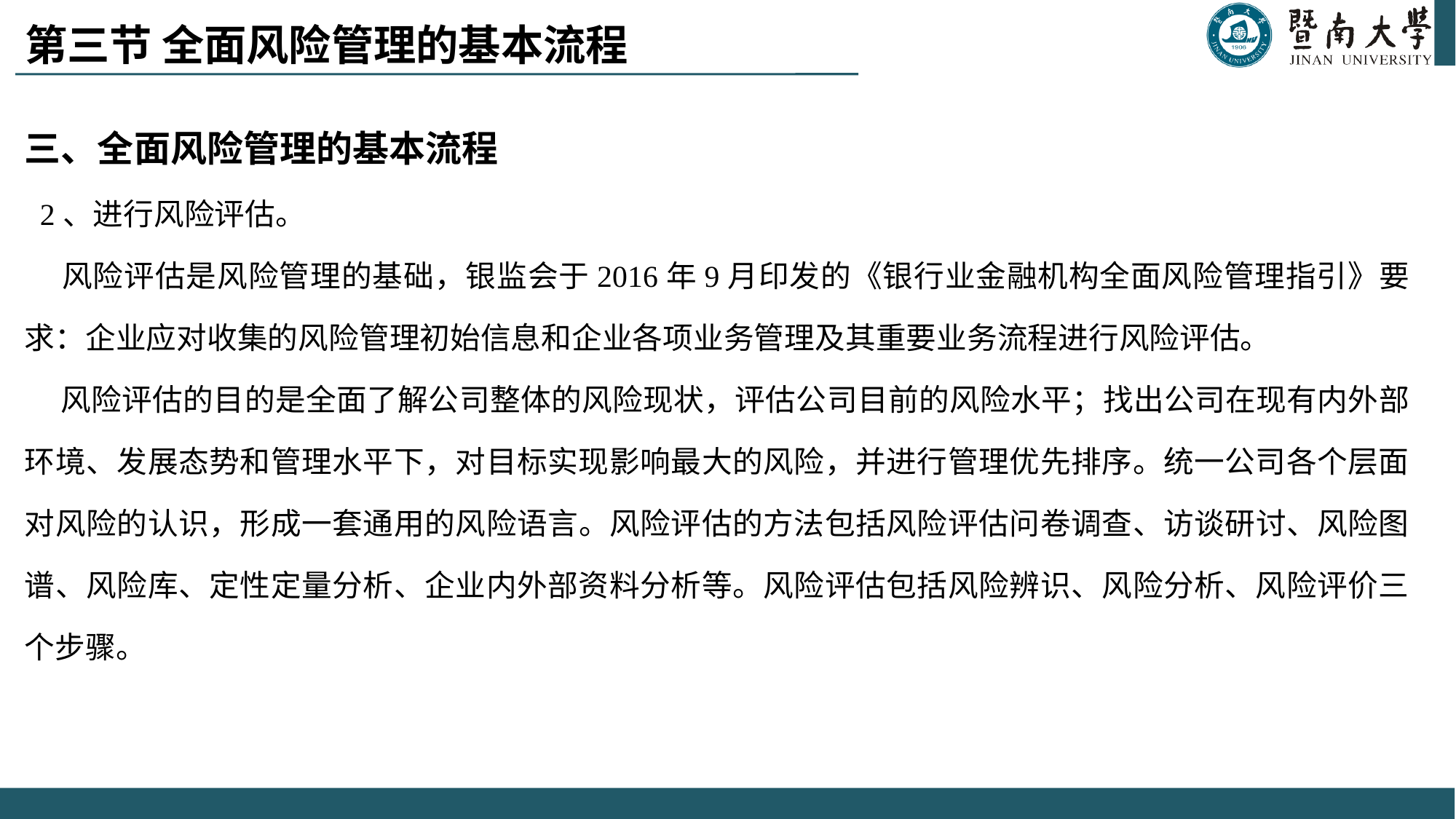

# 第三节 全面风险管理的基本流程
三、全面风险管理的基本流程
  2、进行风险评估。
    风险评估是风险管理的基础，银监会于2016年9月印发的《银行业金融机构全面风险管理指引》要求：企业应对收集的风险管理初始信息和企业各项业务管理及其重要业务流程进行风险评估。
    风险评估的目的是全面了解公司整体的风险现状，评估公司目前的风险水平；找出公司在现有内外部环境、发展态势和管理水平下，对目标实现影响最大的风险，并进行管理优先排序。统一公司各个层面对风险的认识，形成一套通用的风险语言。风险评估的方法包括风险评估问卷调查、访谈研讨、风险图谱、风险库、定性定量分析、企业内外部资料分析等。风险评估包括风险辨识、风险分析、风险评价三个步骤。